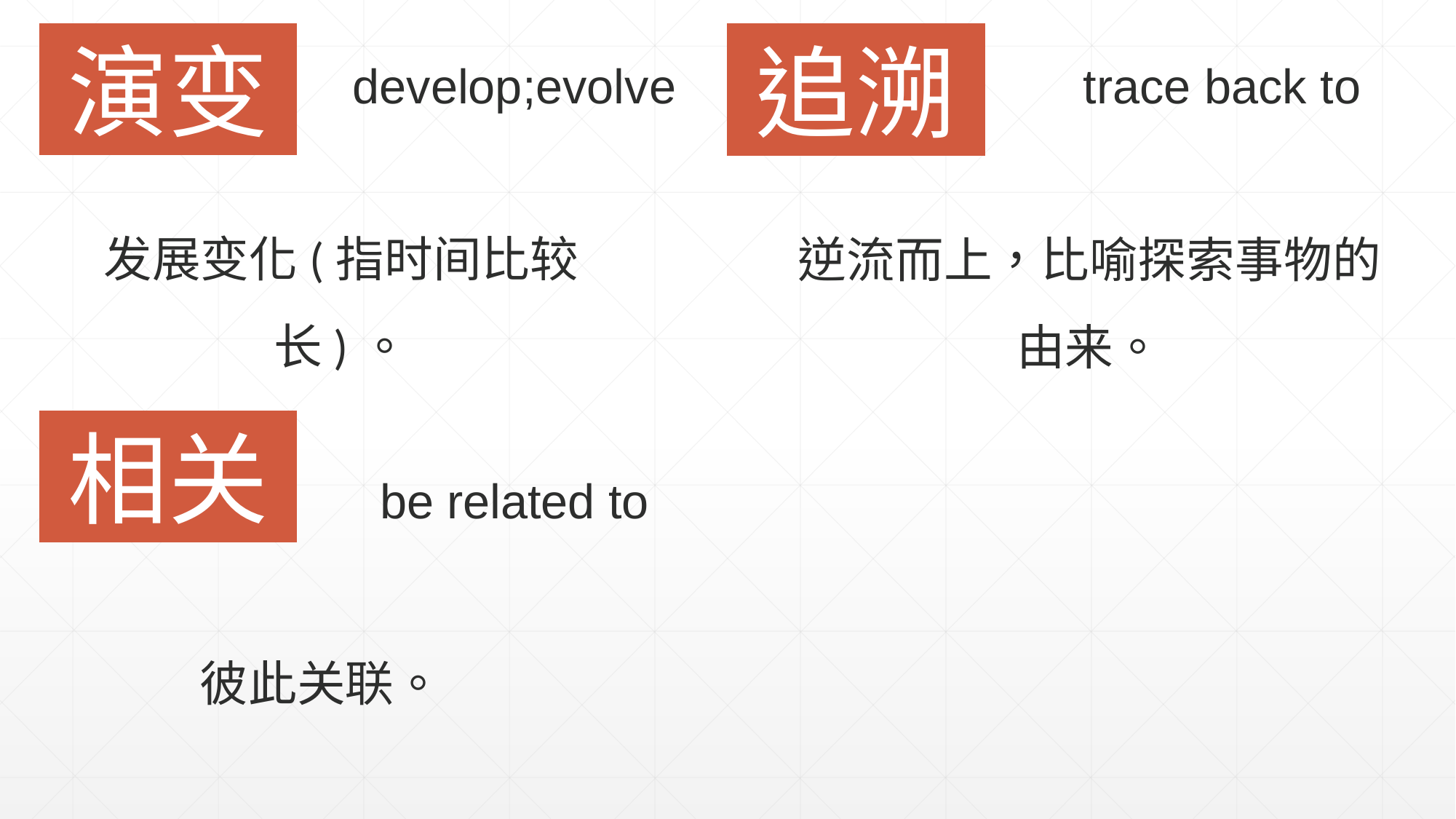

演变
追溯
develop;evolve
trace back to
发展变化(指时间比较长)。
逆流而上，比喻探索事物的由来。
相关
be related to
彼此关联。